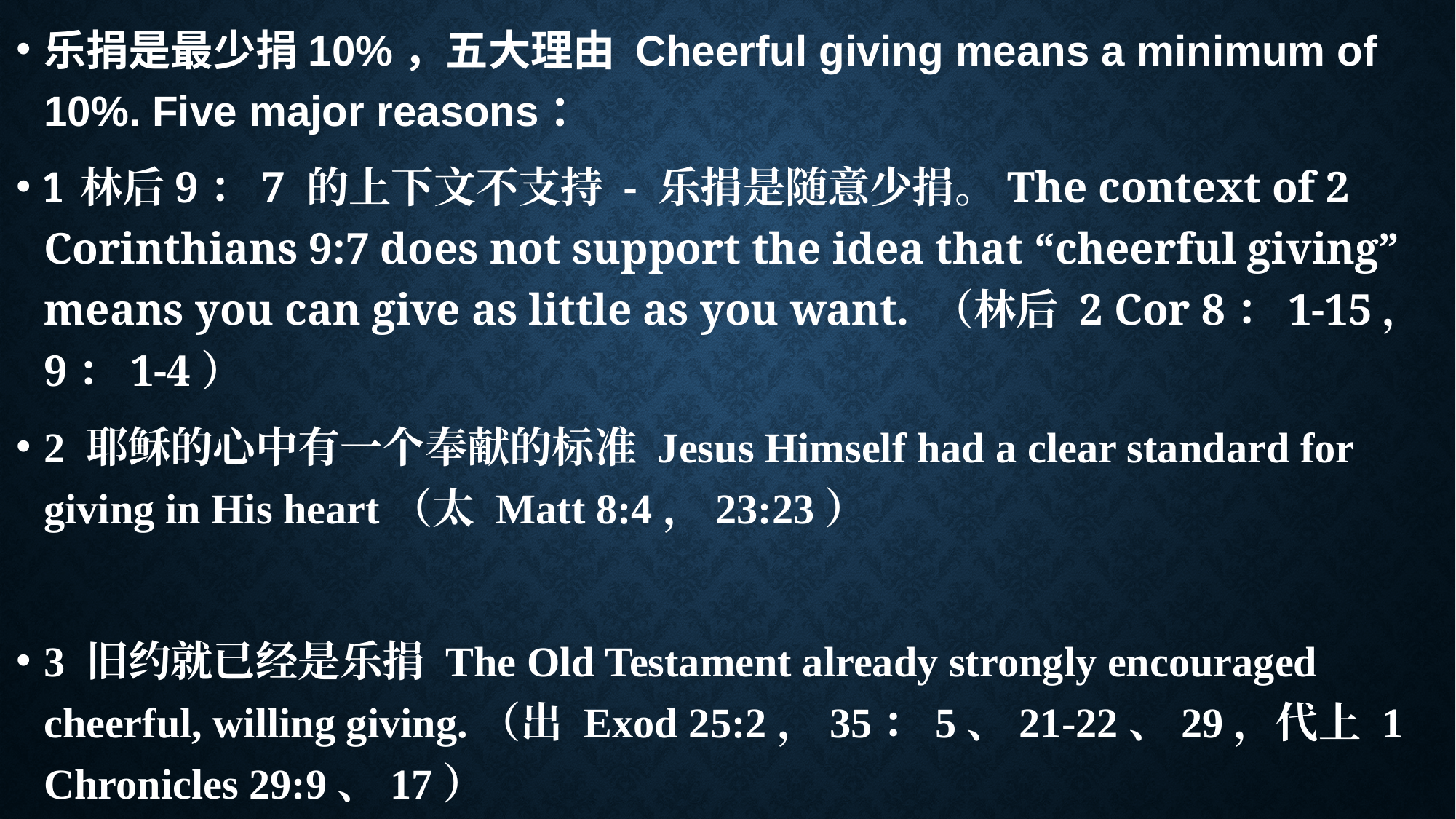

乐捐是最少捐10%，五大理由 Cheerful giving means a minimum of 10%. Five major reasons：
1 林后9：7 的上下文不支持 - 乐捐是随意少捐。The context of 2 Corinthians 9:7 does not support the idea that “cheerful giving” means you can give as little as you want. （林后 2 Cor 8：1-15，9：1-4）
2 耶稣的心中有一个奉献的标准 Jesus Himself had a clear standard for giving in His heart（太 Matt 8:4，23:23）

3 旧约就已经是乐捐 The Old Testament already strongly encouraged cheerful, willing giving.（出 Exod 25:2，35：5、21-22、29，代上 1 Chronicles 29:9、17）